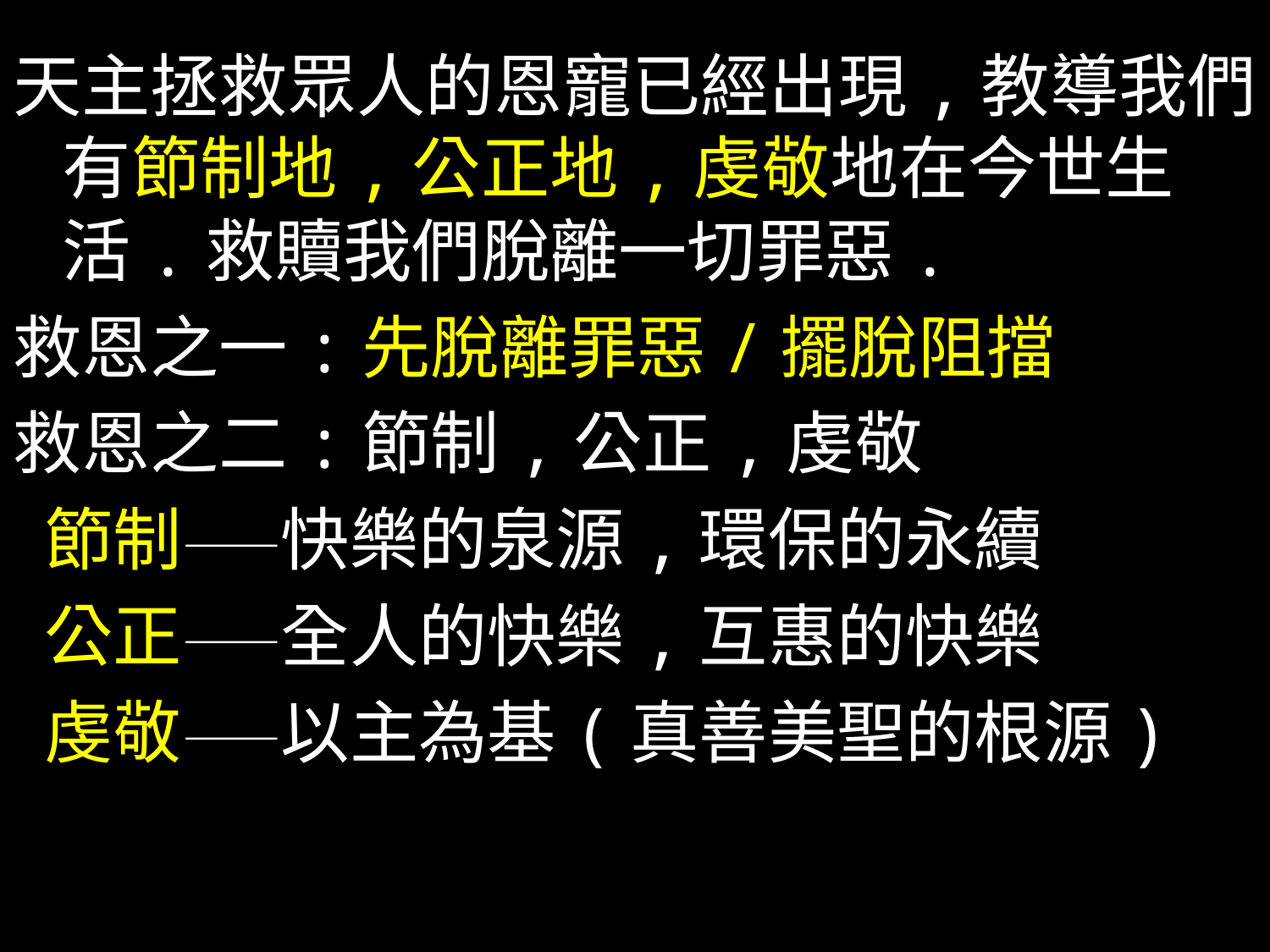

天主拯救眾人的恩寵已經出現,教導我們有節制地,公正地,虔敬地在今世生活.救贖我們脫離一切罪惡.
救恩之一:先脫離罪惡/擺脫阻擋
救恩之二:節制,公正,虔敬
 節制——快樂的泉源,環保的永續
 公正——全人的快樂,互惠的快樂
 虔敬——以主為基(真善美聖的根源)